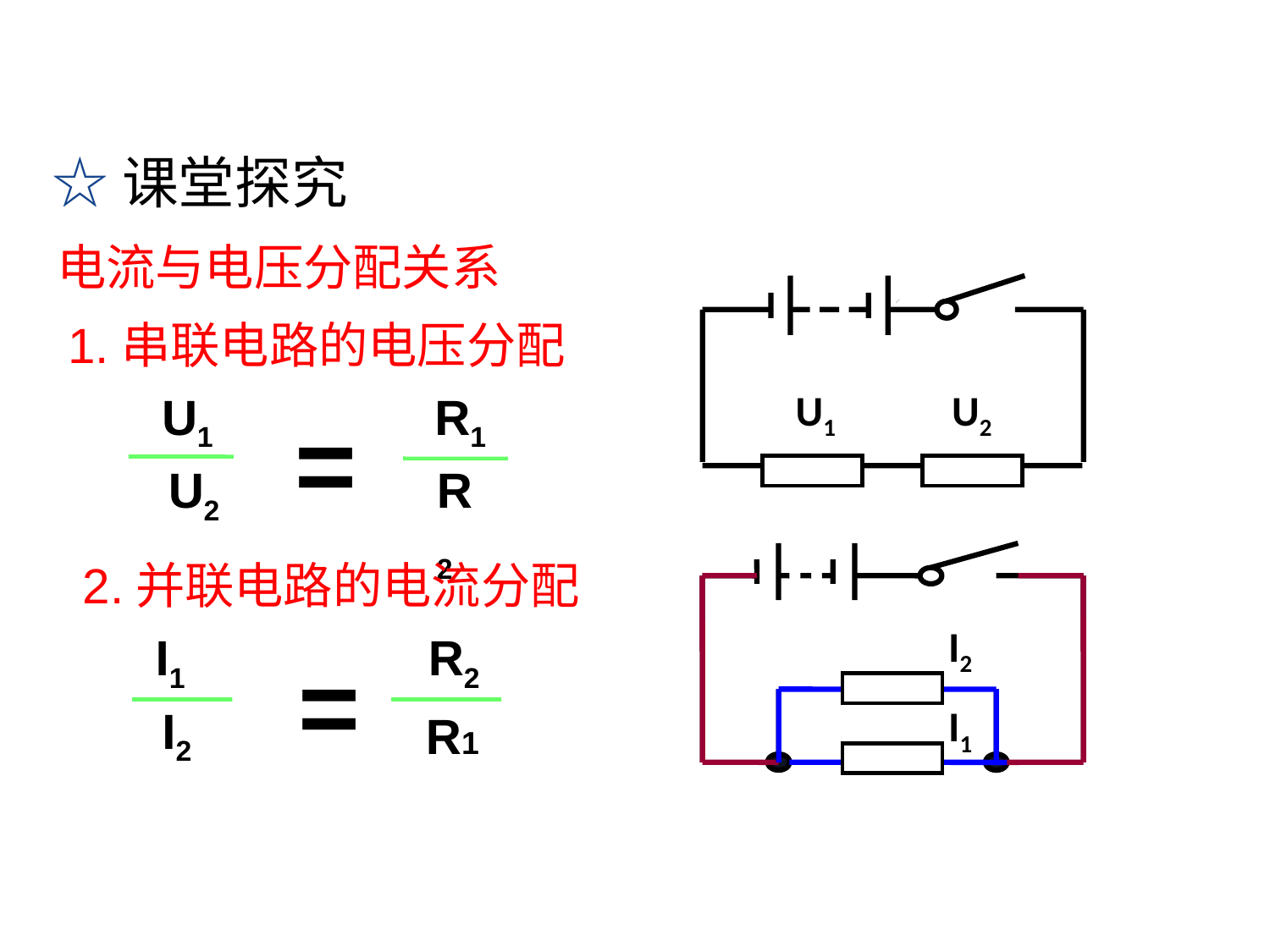

☆课堂探究
电流与电压分配关系

U1
U2

1.串联电路的电压分配
U1
R1
=
U2
R2

I2

I1

2.并联电路的电流分配
I1
R2
=
I2

R1